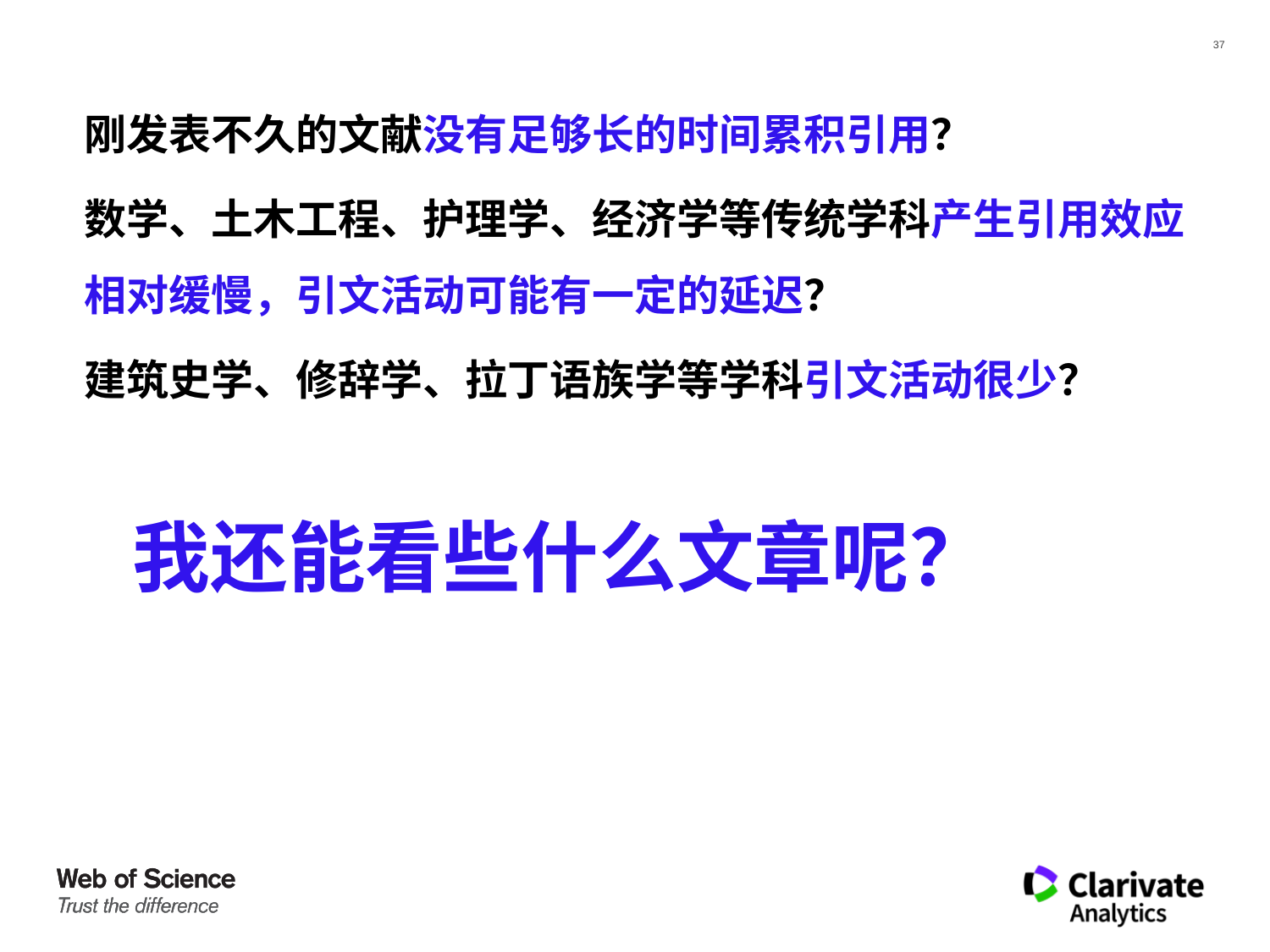

刚发表不久的文献没有足够长的时间累积引用？
数学、土木工程、护理学、经济学等传统学科产生引用效应相对缓慢，引文活动可能有一定的延迟？
建筑史学、修辞学、拉丁语族学等学科引文活动很少？

我还能看些什么文章呢？